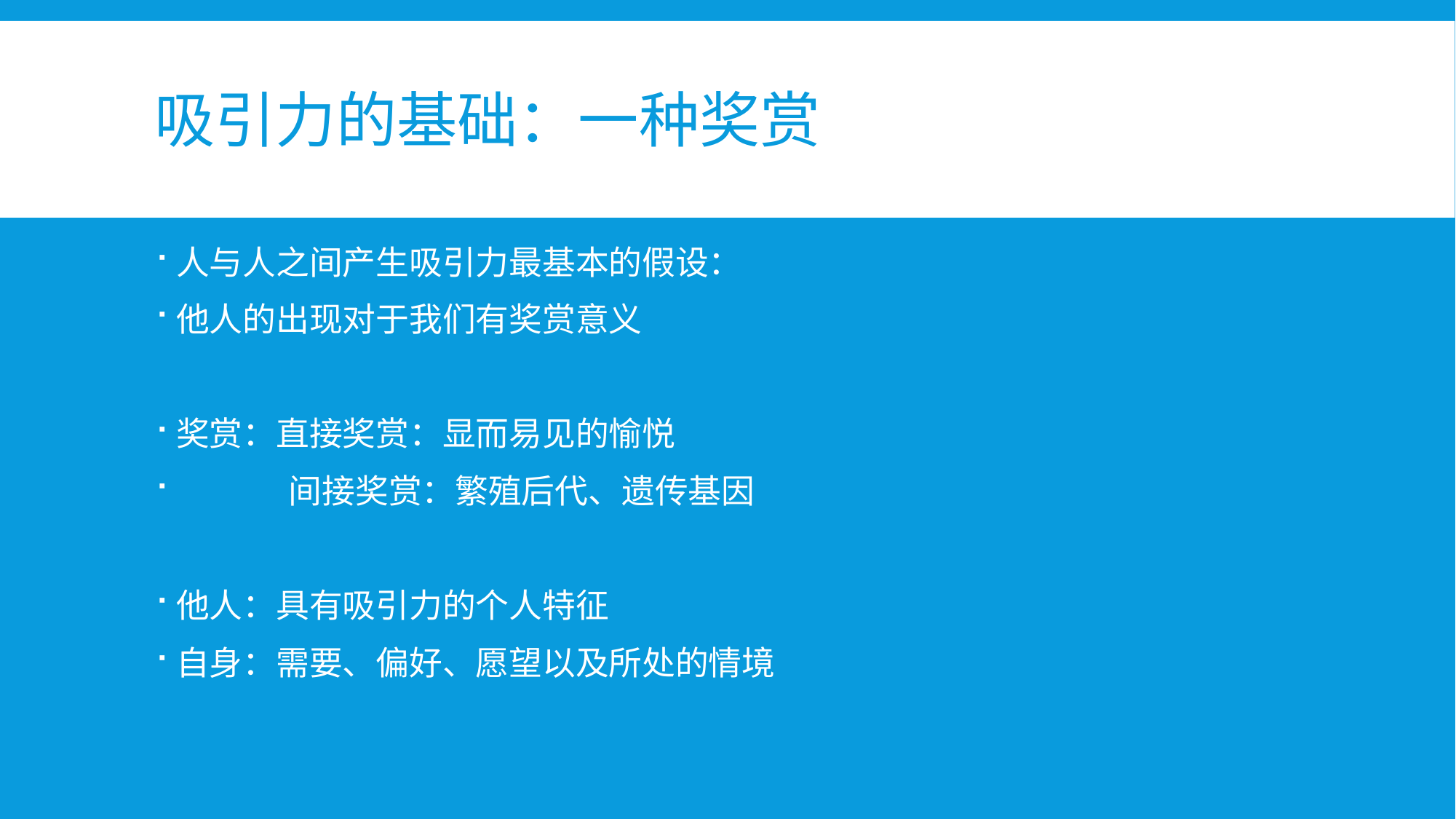

# 吸引力的基础：一种奖赏
人与人之间产生吸引力最基本的假设：
他人的出现对于我们有奖赏意义

奖赏：直接奖赏：显而易见的愉悦
              间接奖赏：繁殖后代、遗传基因

他人：具有吸引力的个人特征
自身：需要、偏好、愿望以及所处的情境